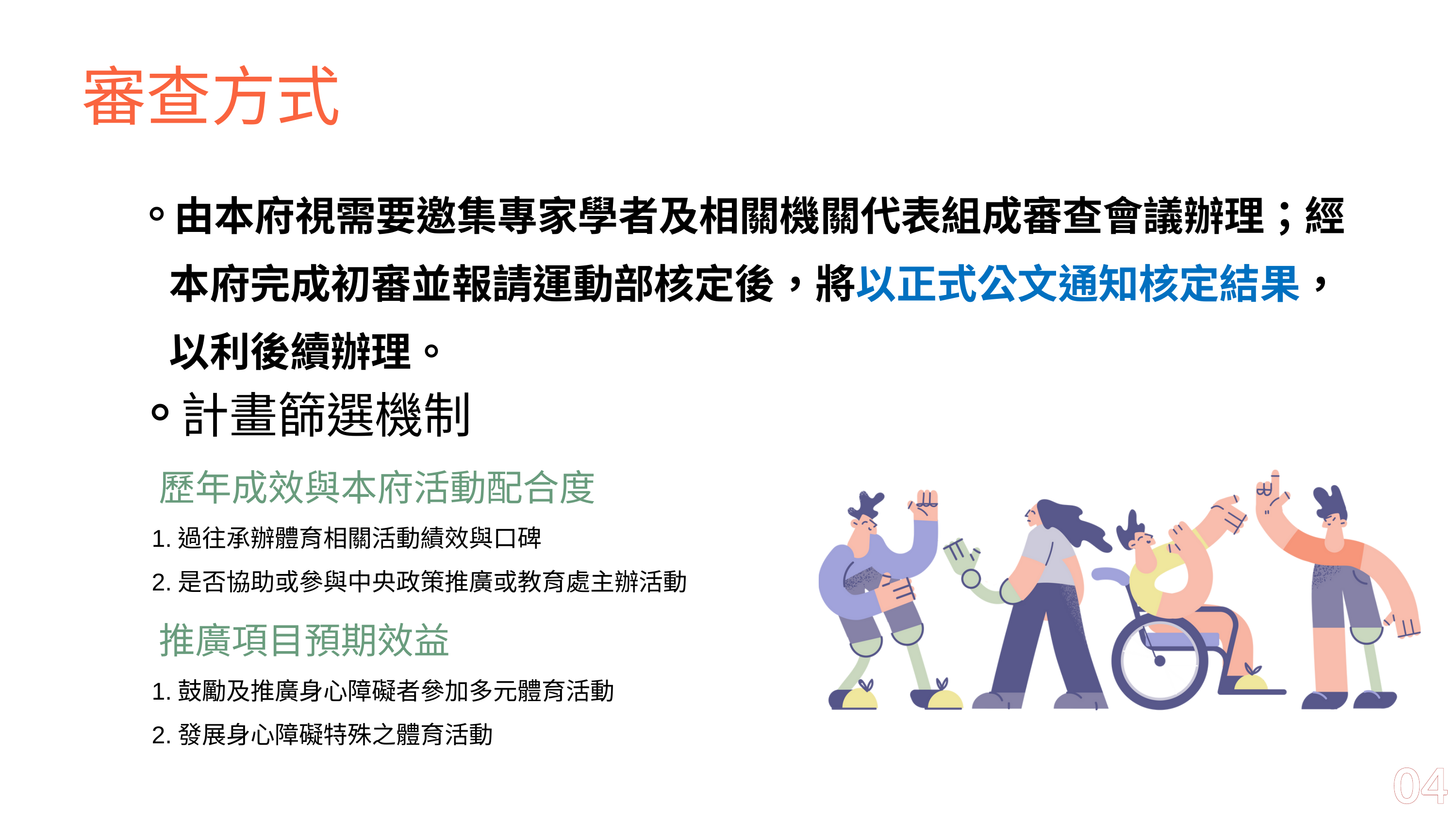

審查方式
由本府視需要邀集專家學者及相關機關代表組成審查會議辦理；經本府完成初審並報請運動部核定後，將以正式公文通知核定結果，以利後續辦理。
計畫篩選機制
   歷年成效與本府活動配合度
      1.過往承辦體育相關活動績效與口碑
      2.是否協助或參與中央政策推廣或教育處主辦活動
   推廣項目預期效益
      1.鼓勵及推廣身心障礙者參加多元體育活動
      2.發展身心障礙特殊之體育活動

04